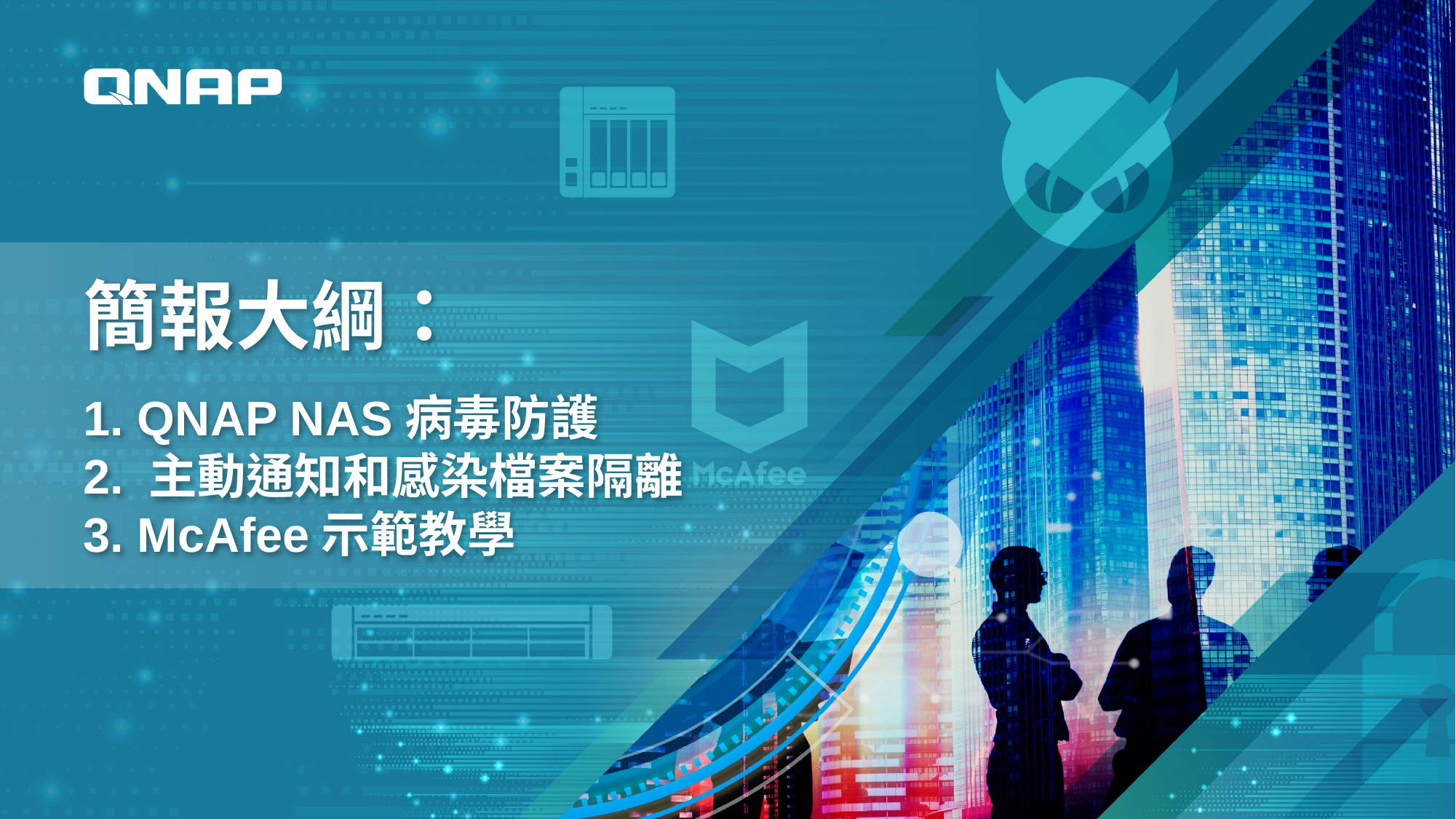

# 簡報大綱：
1. QNAP NAS病毒防護
2. 主動通知和感染檔案隔離
3. McAfee示範教學